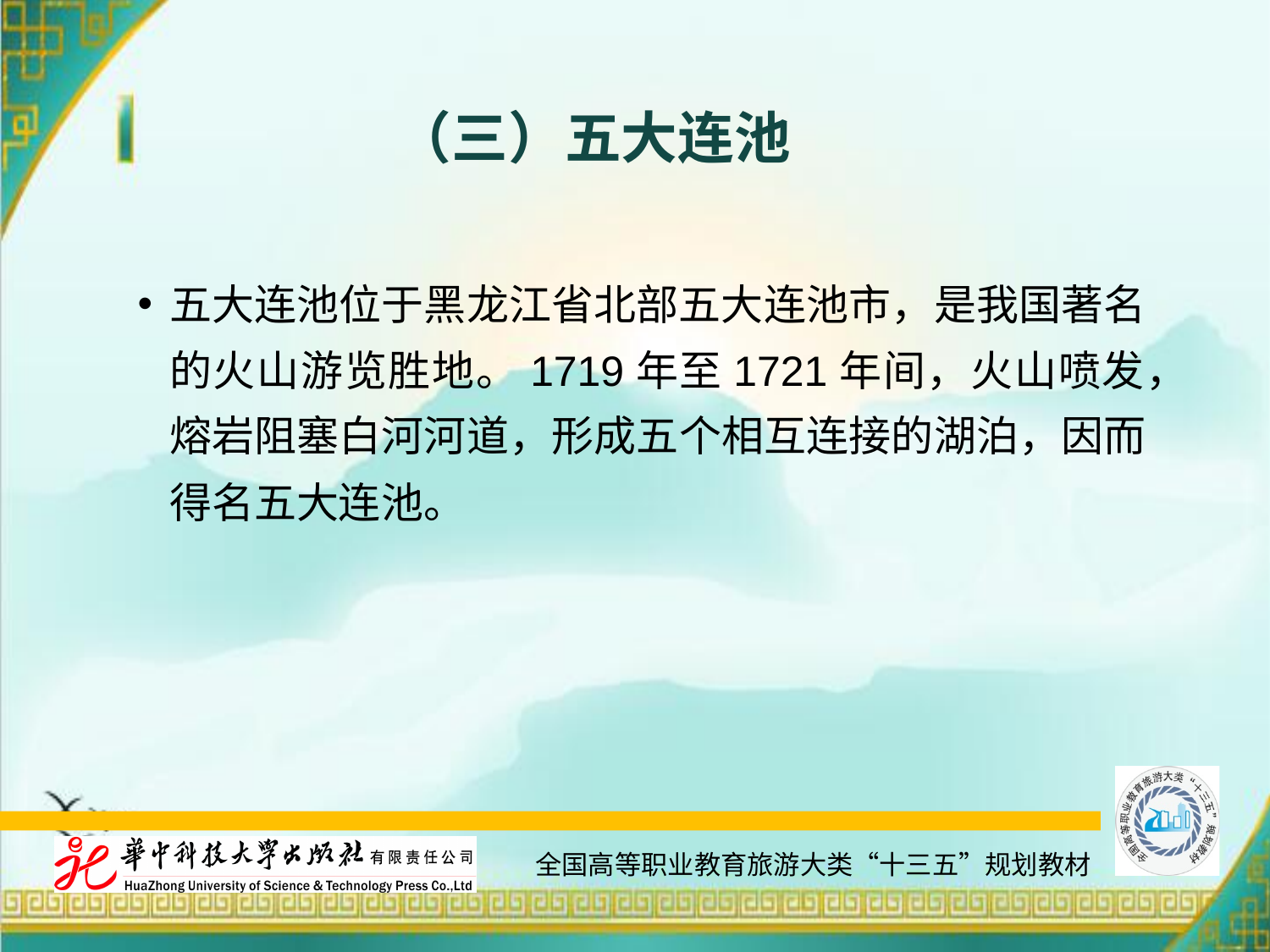

# （三）五大连池
五大连池位于黑龙江省北部五大连池市，是我国著名的火山游览胜地。1719年至1721年间，火山喷发，熔岩阻塞白河河道，形成五个相互连接的湖泊，因而得名五大连池。